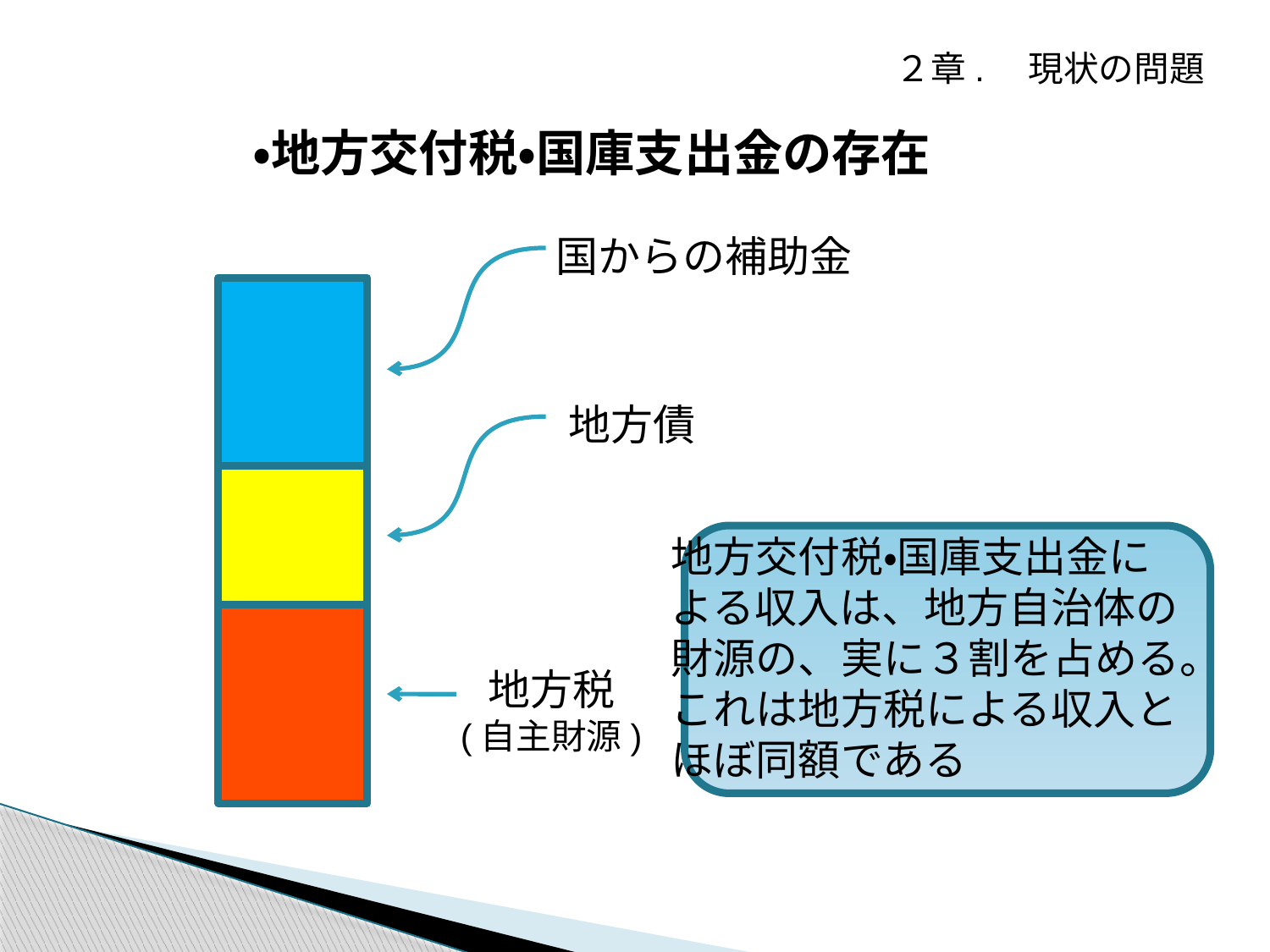

２章.　現状の問題
・地方交付税・国庫支出金の存在
国からの補助金

地方債

地方交付税・国庫支出金に
よる収入は、地方自治体の
財源の、実に３割を占める。
これは地方税による収入と
ほぼ同額である

地方税
(自主財源)